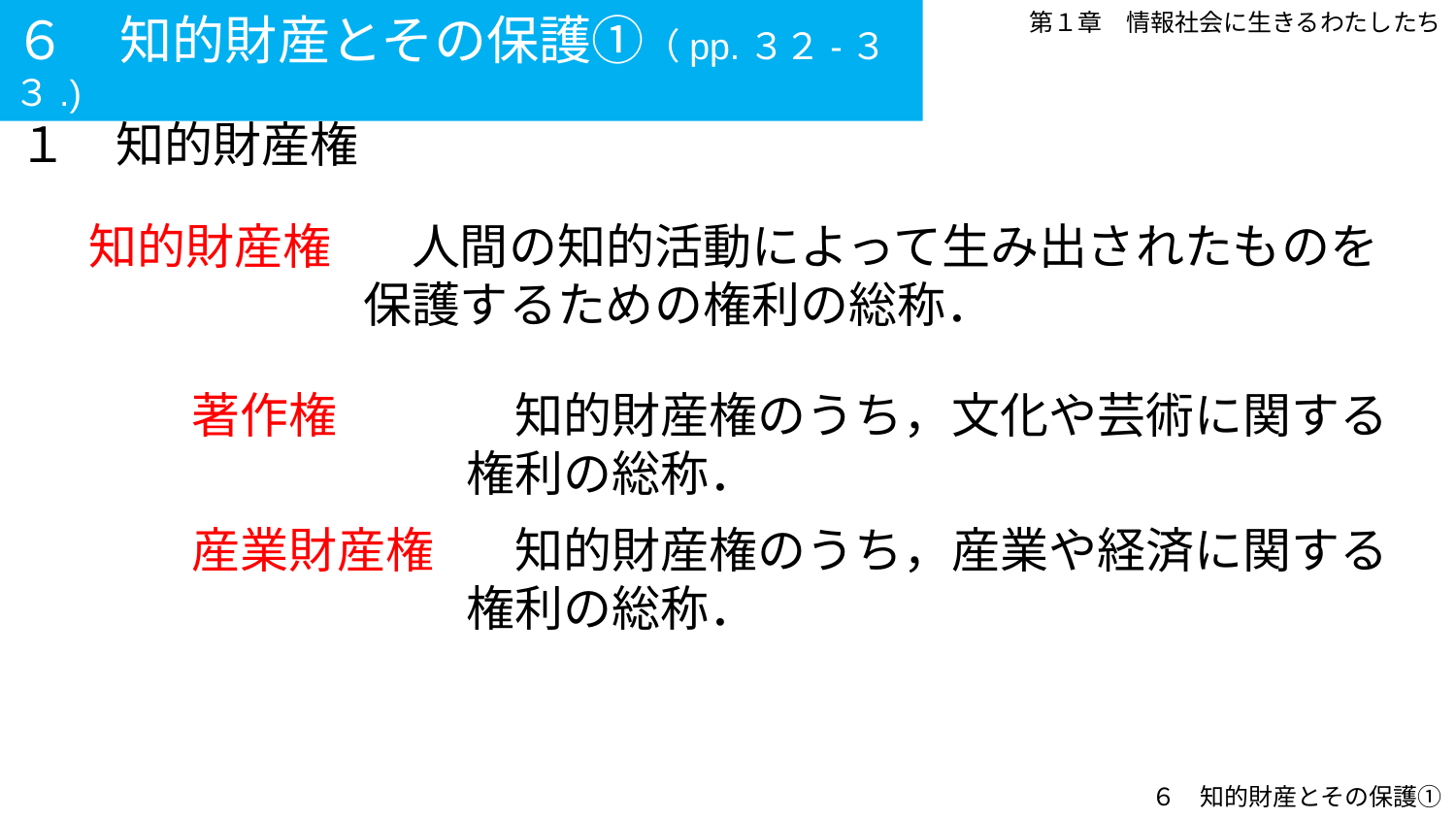

６　知的財産とその保護①（pp.３２-３３.)
第１章　情報社会に生きるわたしたち
１　知的財産権
　人間の知的活動によって生み出されたものを保護するための権利の総称．
知的財産権
　知的財産権のうち，文化や芸術に関する権利の総称．
著作権
　知的財産権のうち，産業や経済に関する権利の総称．
産業財産権
６　知的財産とその保護①